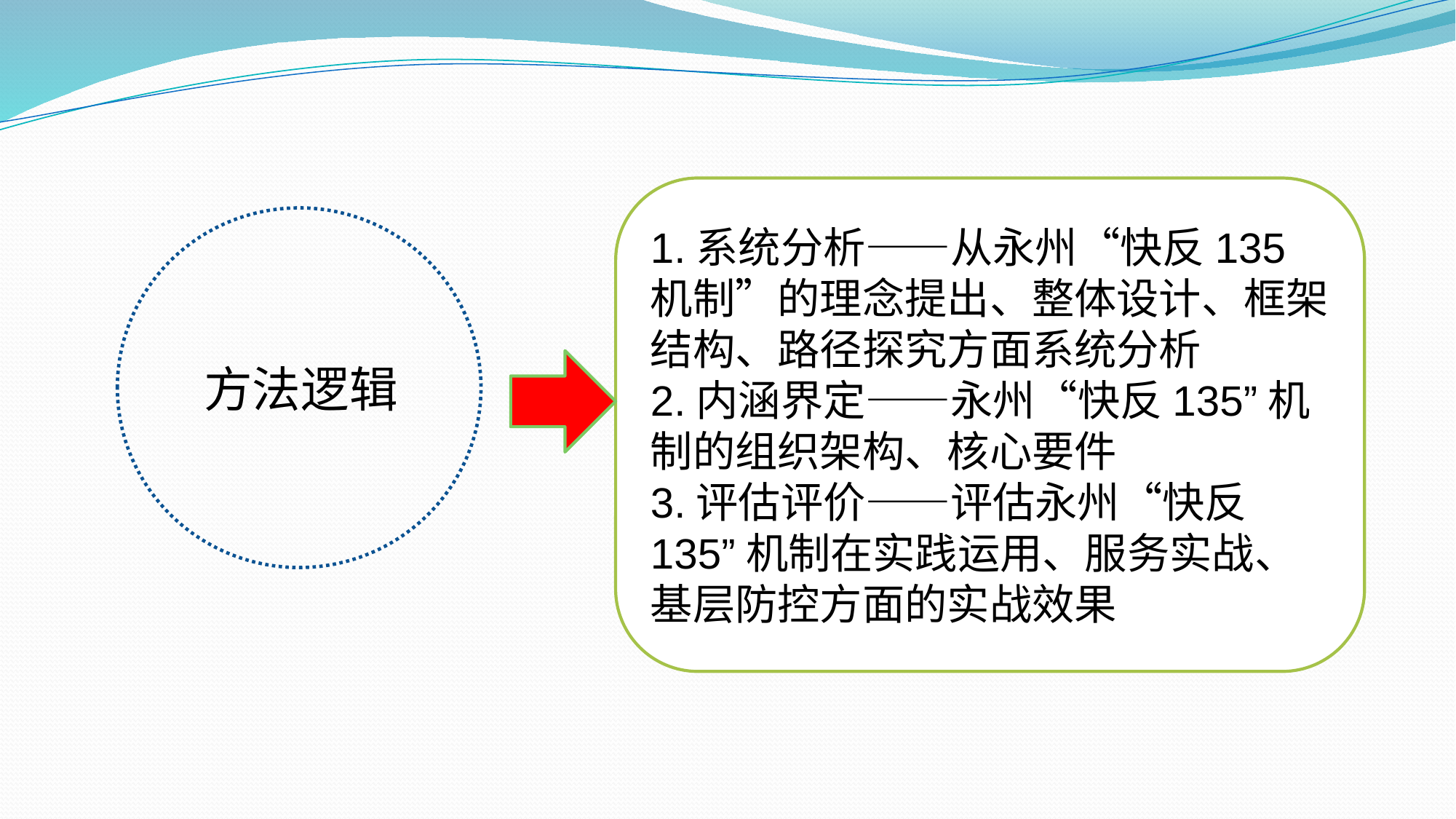

1.系统分析——从永州“快反135机制”的理念提出、整体设计、框架结构、路径探究方面系统分析
2.内涵界定——永州“快反135”机制的组织架构、核心要件
3.评估评价——评估永州“快反135”机制在实践运用、服务实战、基层防控方面的实战效果
 方法逻辑